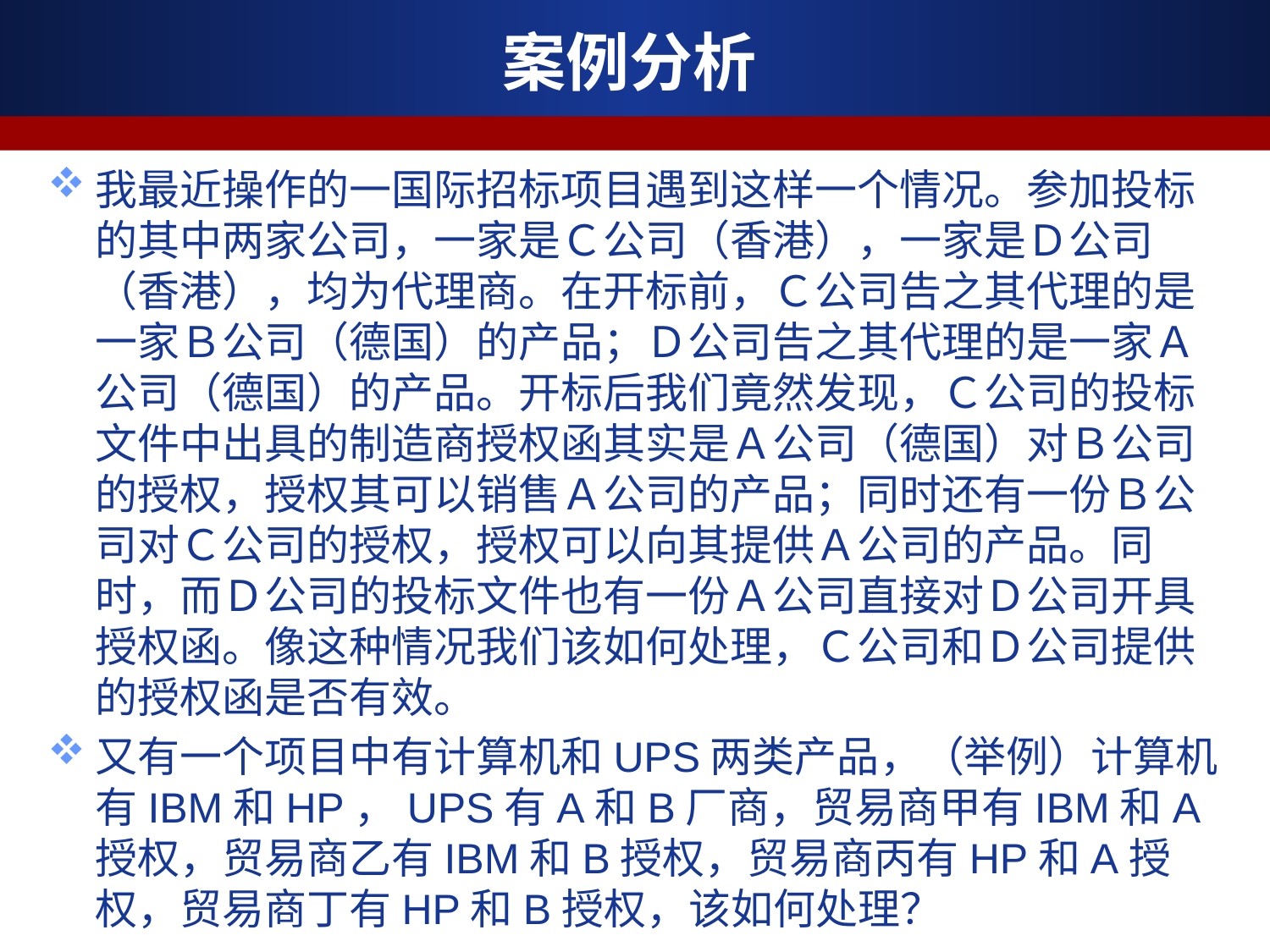

# 案例分析
我最近操作的一国际招标项目遇到这样一个情况。参加投标的其中两家公司，一家是Ｃ公司（香港），一家是Ｄ公司（香港），均为代理商。在开标前，Ｃ公司告之其代理的是一家Ｂ公司（德国）的产品；Ｄ公司告之其代理的是一家Ａ公司（德国）的产品。开标后我们竟然发现，Ｃ公司的投标文件中出具的制造商授权函其实是Ａ公司（德国）对Ｂ公司的授权，授权其可以销售Ａ公司的产品；同时还有一份Ｂ公司对Ｃ公司的授权，授权可以向其提供Ａ公司的产品。同时，而Ｄ公司的投标文件也有一份Ａ公司直接对Ｄ公司开具授权函。像这种情况我们该如何处理，Ｃ公司和Ｄ公司提供的授权函是否有效。
又有一个项目中有计算机和UPS两类产品，（举例）计算机有IBM和HP，UPS有A和B厂商，贸易商甲有IBM和A授权，贸易商乙有IBM和B授权，贸易商丙有HP和A授权，贸易商丁有HP和B授权，该如何处理？